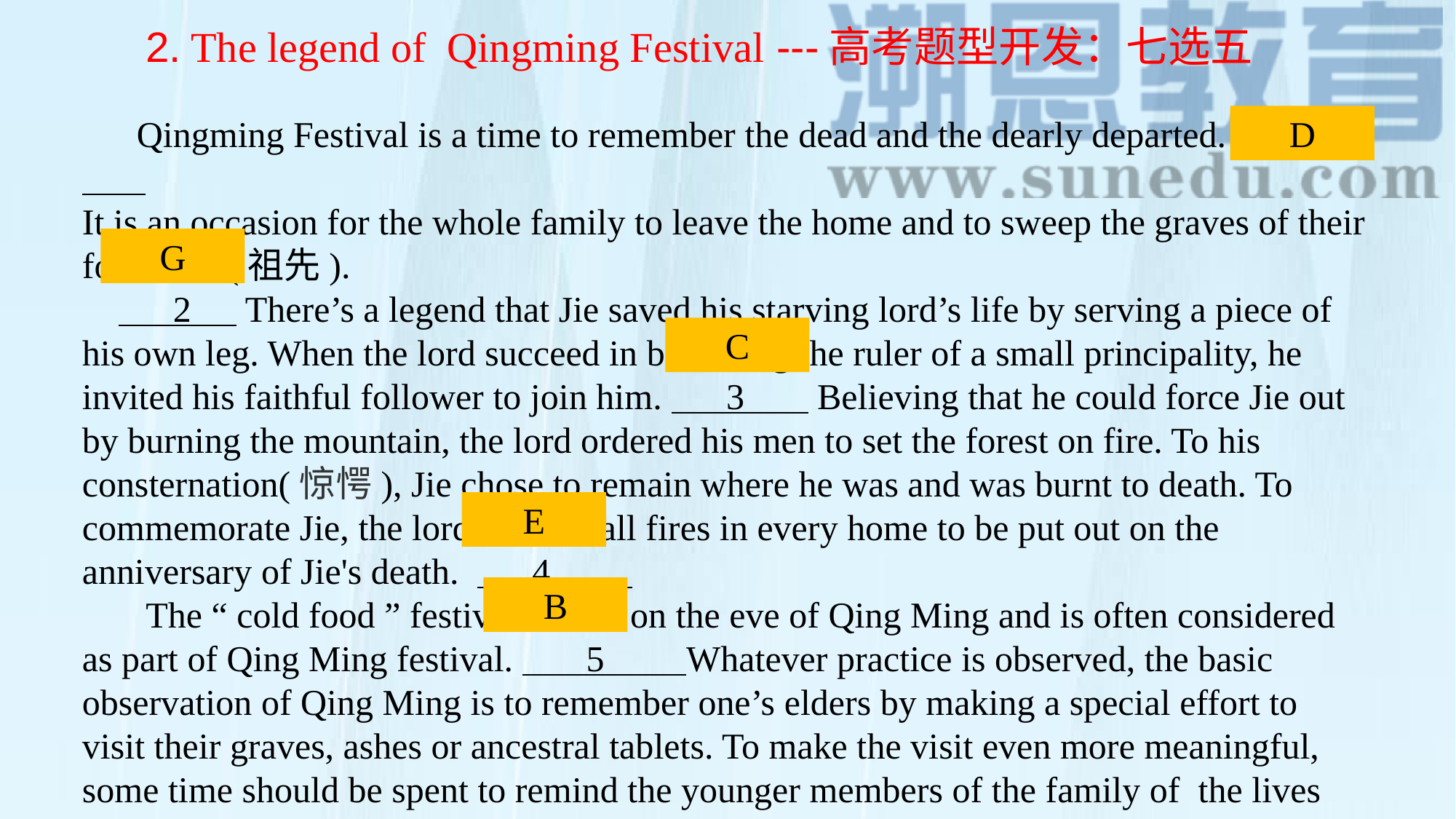

2. The legend of  Qingming Festival ---高考题型开发：七选五
      Qingming Festival is a time to remember the dead and the dearly departed.      1__
It is an occasion for the whole family to leave the home and to sweep the graves of their forebears (祖先).
          2      There’s a legend that Jie saved his starving lord’s life by serving a piece of his own leg. When the lord succeed in becoming the ruler of a small principality, he invited his faithful follower to join him.       3        Believing that he could force Jie out by burning the mountain, the lord ordered his men to set the forest on fire. To his consternation(惊愕), Jie chose to remain where he was and was burnt to death. To commemorate Jie, the lord ordered all fires in every home to be put out on the anniversary of Jie's death.        4___
       The “ cold food ” festival occurs on the eve of Qing Ming and is often considered as part of Qing Ming festival.        5         Whatever practice is observed, the basic observation of Qing Ming is to remember one’s elders by making a special effort to
visit their graves, ashes or ancestral tablets. To make the visit even more meaningful, some time should be spent to remind the younger members of the family of  the lives

D
G
C
E
B